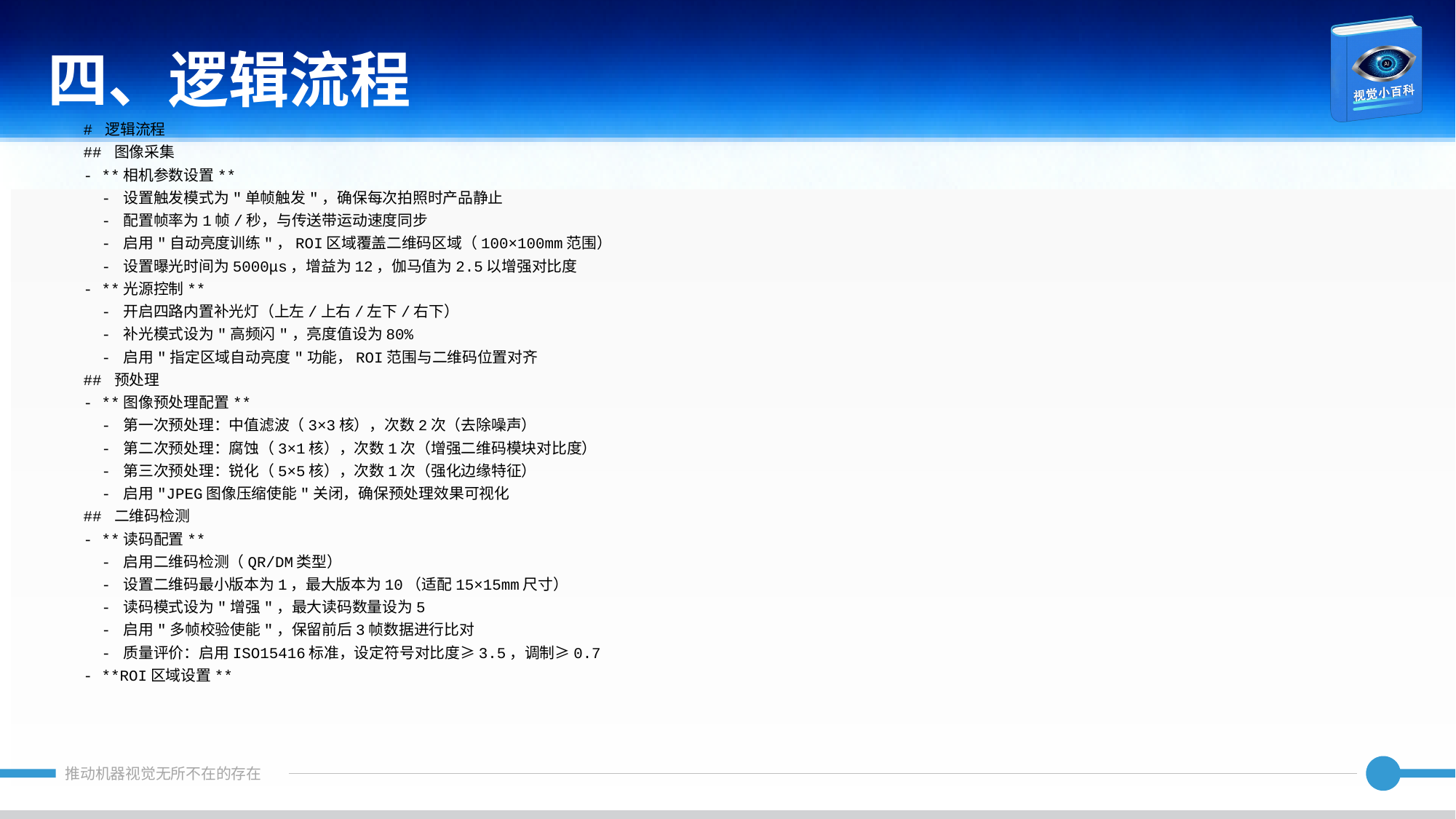

四、逻辑流程

# 逻辑流程
## 图像采集
- **相机参数设置**
  - 设置触发模式为"单帧触发"，确保每次拍照时产品静止
  - 配置帧率为1帧/秒，与传送带运动速度同步
  - 启用"自动亮度训练"，ROI区域覆盖二维码区域（100×100mm范围）
  - 设置曝光时间为5000μs，增益为12，伽马值为2.5以增强对比度
- **光源控制**
  - 开启四路内置补光灯（上左/上右/左下/右下）
  - 补光模式设为"高频闪"，亮度值设为80%
  - 启用"指定区域自动亮度"功能，ROI范围与二维码位置对齐
## 预处理
- **图像预处理配置**
  - 第一次预处理：中值滤波（3×3核），次数2次（去除噪声）
  - 第二次预处理：腐蚀（3×1核），次数1次（增强二维码模块对比度）
  - 第三次预处理：锐化（5×5核），次数1次（强化边缘特征）
  - 启用"JPEG图像压缩使能"关闭，确保预处理效果可视化
## 二维码检测
- **读码配置**
  - 启用二维码检测（QR/DM类型）
  - 设置二维码最小版本为1，最大版本为10（适配15×15mm尺寸）
  - 读码模式设为"增强"，最大读码数量设为5
  - 启用"多帧校验使能"，保留前后3帧数据进行比对
  - 质量评价：启用ISO15416标准，设定符号对比度≥3.5，调制≥0.7
- **ROI区域设置**
8